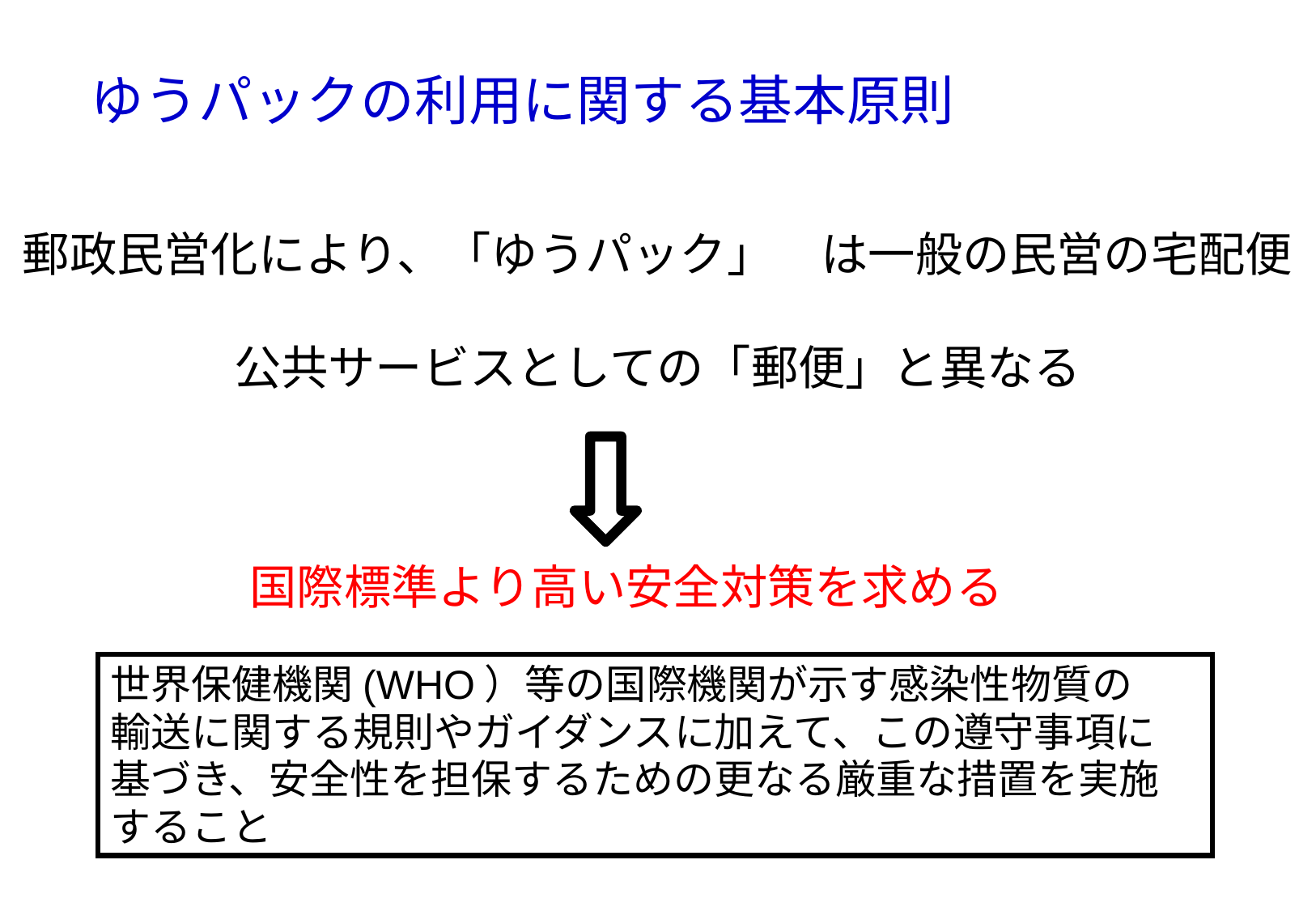

# ゆうパックの利用に関する基本原則

郵政民営化により、「ゆうパック」　は一般の民営の宅配便

公共サービスとしての「郵便」と異なる

国際標準より高い安全対策を求める
世界保健機関(WHO）等の国際機関が示す感染性物質の
輸送に関する規則やガイダンスに加えて、この遵守事項に
基づき、安全性を担保するための更なる厳重な措置を実施
すること